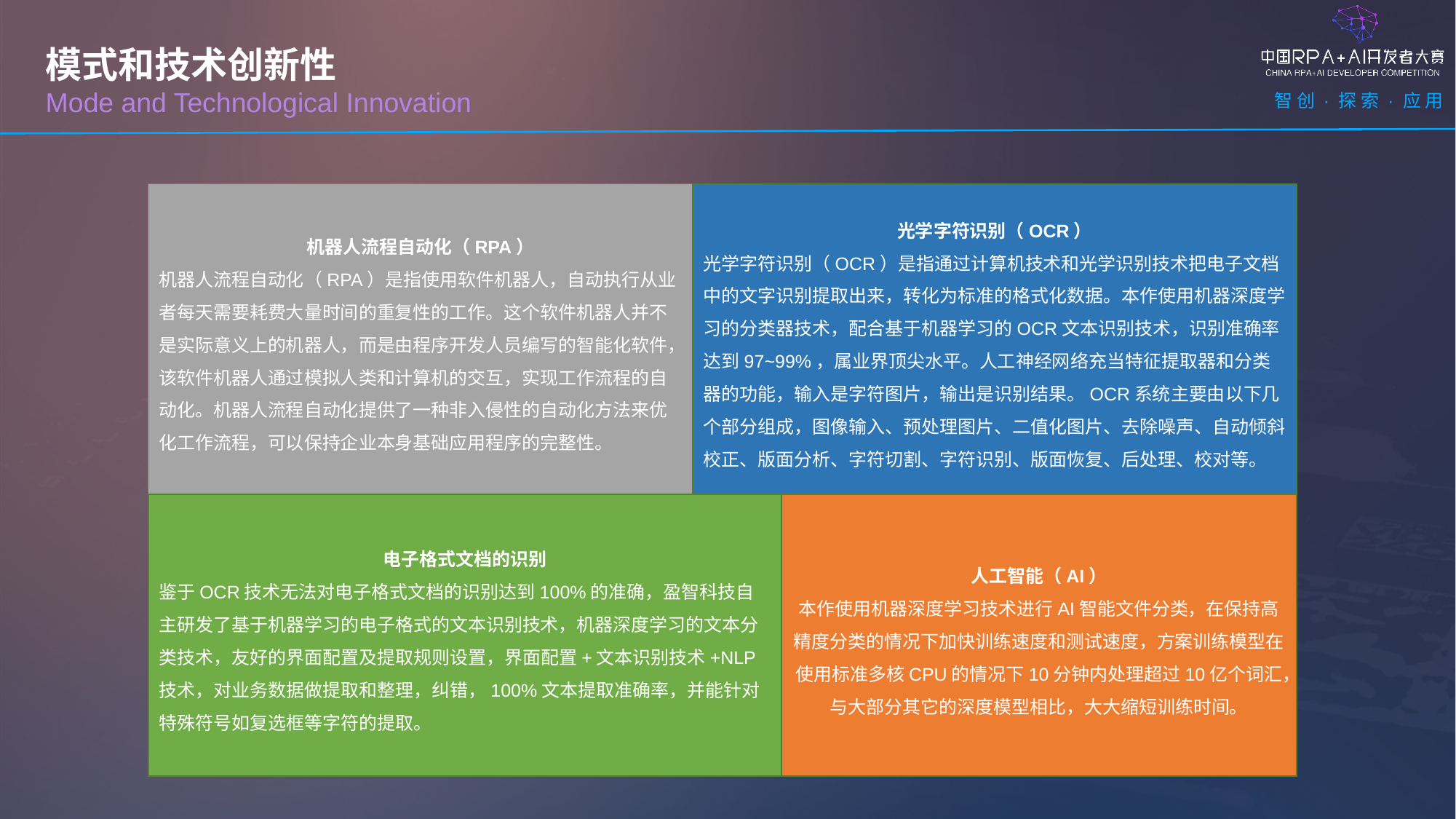

模式和技术创新性
Mode and Technological Innovation
机器人流程自动化（RPA）
机器人流程自动化（RPA）是指使用软件机器人，自动执行从业者每天需要耗费大量时间的重复性的工作。这个软件机器人并不是实际意义上的机器人，而是由程序开发人员编写的智能化软件，该软件机器人通过模拟人类和计算机的交互，实现工作流程的自动化。机器人流程自动化提供了一种非入侵性的自动化方法来优化工作流程，可以保持企业本身基础应用程序的完整性。
光学字符识别（OCR）
光学字符识别（OCR）是指通过计算机技术和光学识别技术把电子文档中的文字识别提取出来，转化为标准的格式化数据。本作使用机器深度学习的分类器技术，配合基于机器学习的OCR文本识别技术，识别准确率达到97~99%，属业界顶尖水平。人工神经网络充当特征提取器和分类器的功能，输入是字符图片，输出是识别结果。OCR系统主要由以下几个部分组成，图像输入、预处理图片、二值化图片、去除噪声、自动倾斜校正、版面分析、字符切割、字符识别、版面恢复、后处理、校对等。
人工智能（AI）
本作使用机器深度学习技术进行AI智能文件分类，在保持高精度分类的情况下加快训练速度和测试速度，方案训练模型在使用标准多核CPU的情况下10分钟内处理超过10亿个词汇，与大部分其它的深度模型相比，大大缩短训练时间。
电子格式文档的识别
鉴于OCR技术无法对电子格式文档的识别达到100%的准确，盈智科技自主研发了基于机器学习的电子格式的文本识别技术，机器深度学习的文本分类技术，友好的界面配置及提取规则设置，界面配置+文本识别技术+NLP技术，对业务数据做提取和整理，纠错，100%文本提取准确率，并能针对特殊符号如复选框等字符的提取。